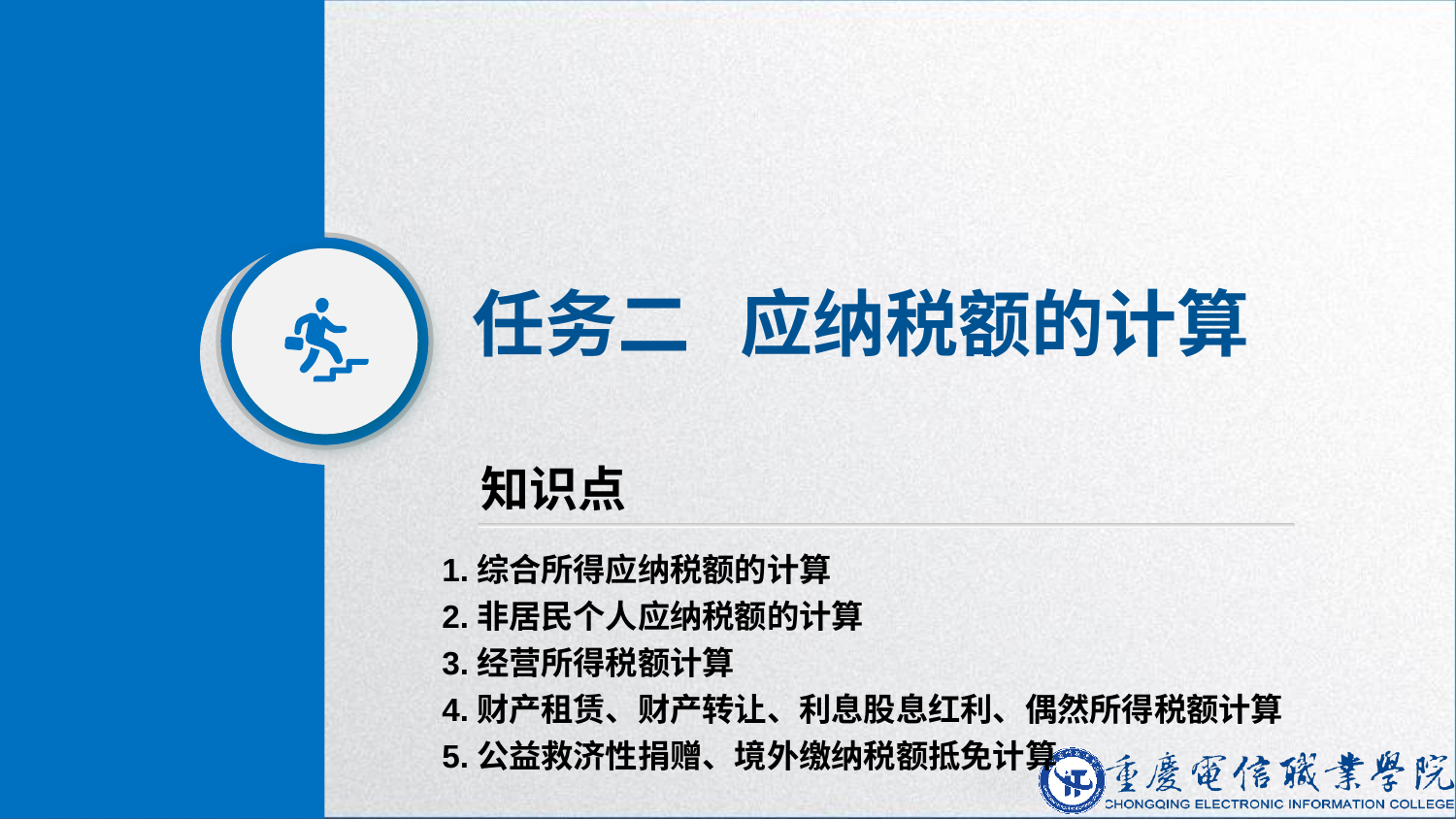

任务二   应纳税额的计算

知识点

1.综合所得应纳税额的计算
2.非居民个人应纳税额的计算
3.经营所得税额计算
4.财产租赁、财产转让、利息股息红利、偶然所得税额计算
5.公益救济性捐赠、境外缴纳税额抵免计算